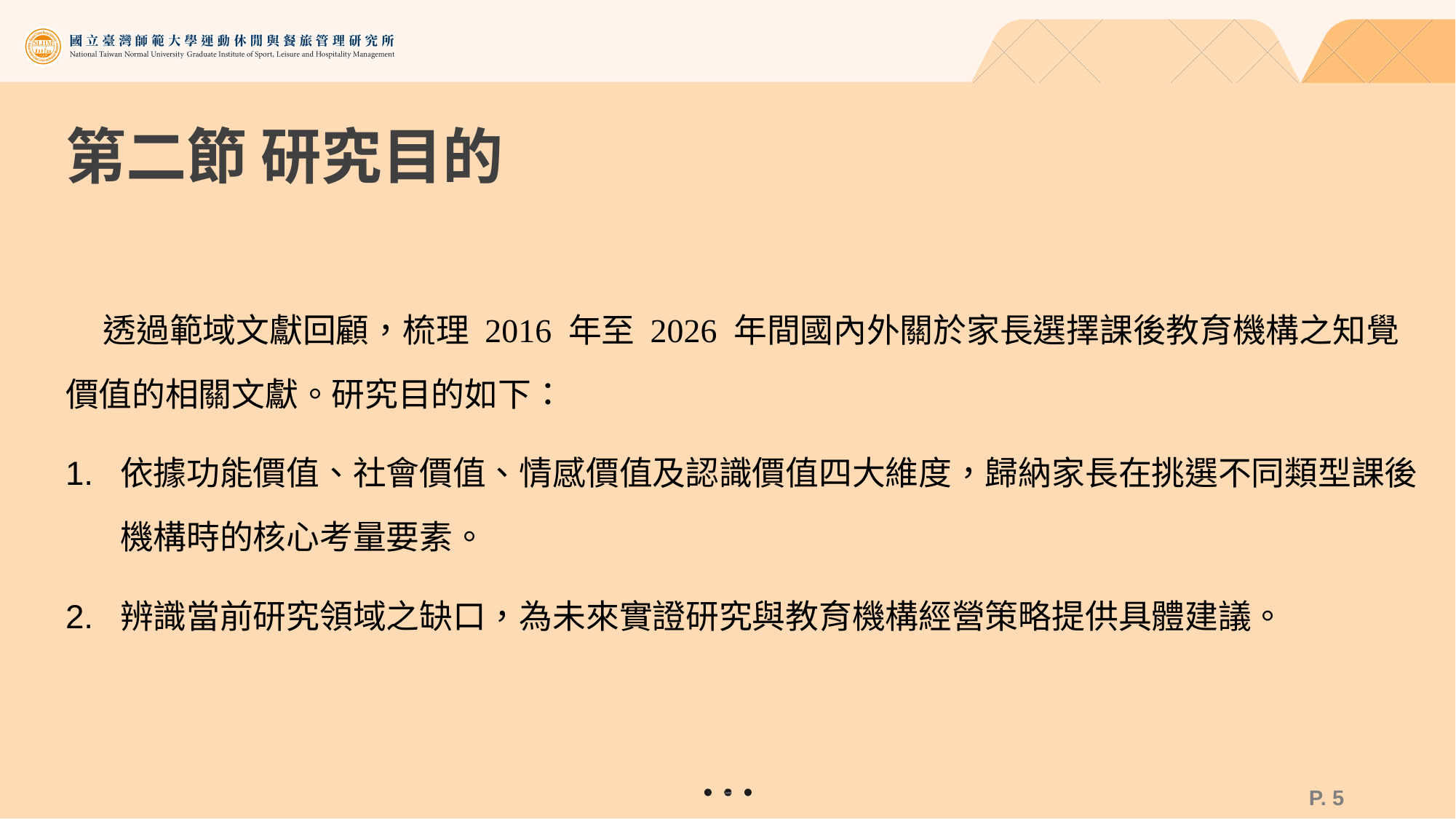

# 第二節 研究目的
    透過範域文獻回顧，梳理 2016 年至 2026 年間國內外關於家長選擇課後教育機構之知覺價值的相關文獻。研究目的如下：
依據功能價值、社會價值、情感價值及認識價值四大維度，歸納家長在挑選不同類型課後機構時的核心考量要素。
辨識當前研究領域之缺口，為未來實證研究與教育機構經營策略提供具體建議。
P. 5